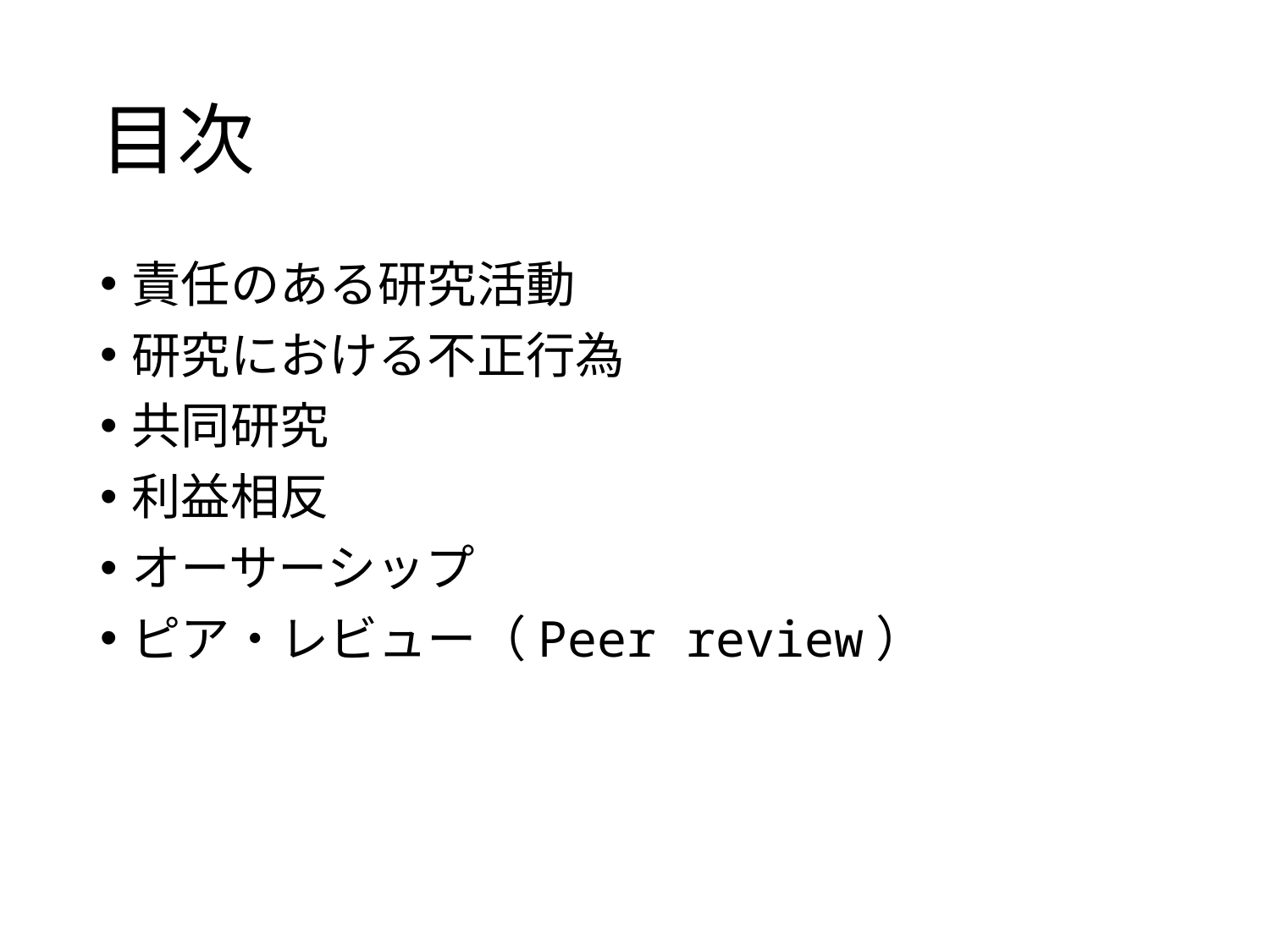

# 目次
責任のある研究活動
研究における不正行為
共同研究
利益相反
オーサーシップ
ピア・レビュー（Peer review）